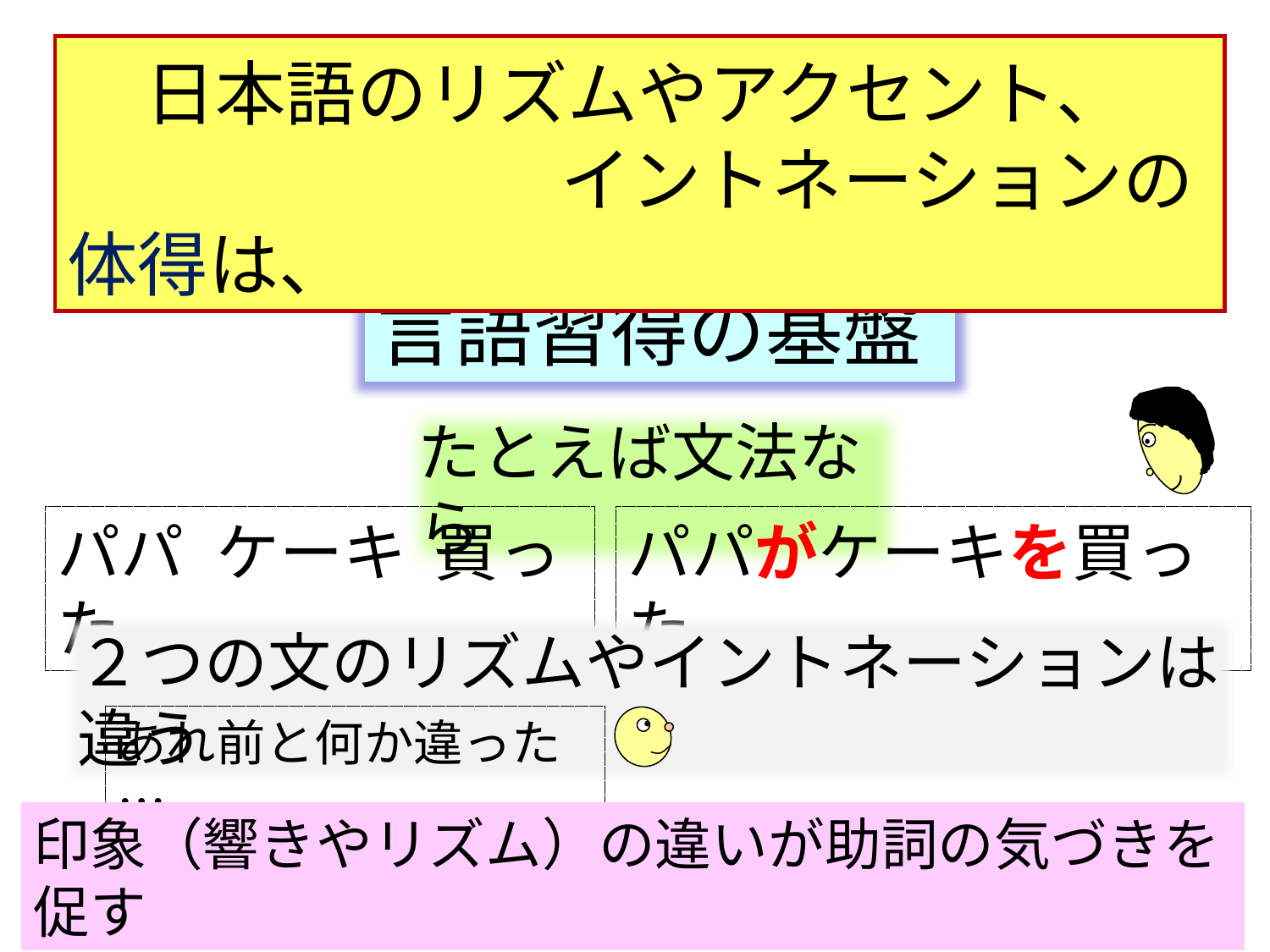

日本語のリズムやアクセント、
　　　　　　　イントネーションの体得は、

言語習得の基盤

たとえば文法なら
パパ　ケーキ　買った
パパがケーキを買った
２つの文のリズムやイントネーションは違う
あれ前と何か違った…

印象（響きやリズム）の違いが助詞の気づきを促す